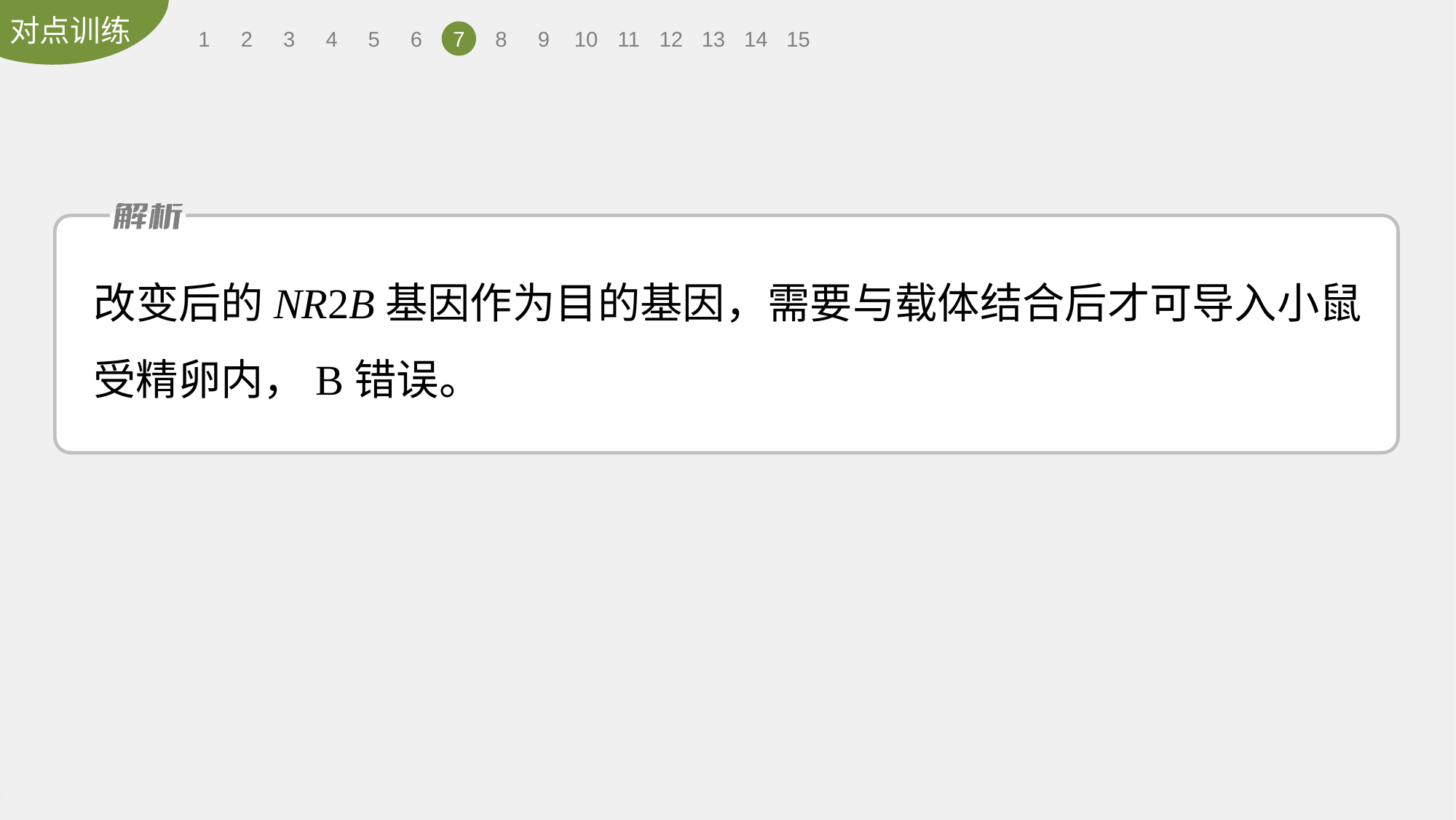

1
2
3
4
5
6
7
8
9
10
11
12
13
14
15

改变后的NR2B基因作为目的基因，需要与载体结合后才可导入小鼠受精卵内，B错误。